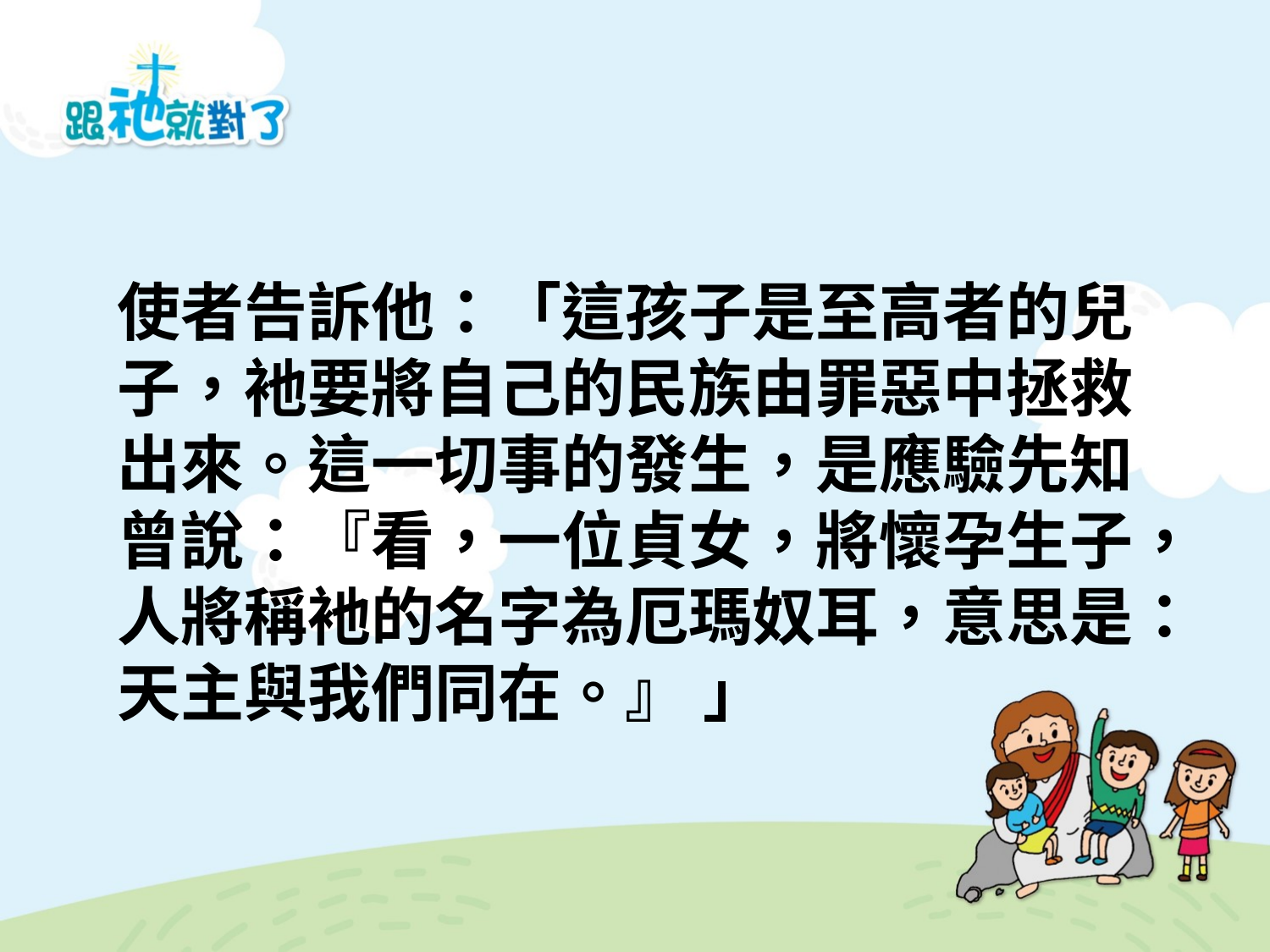

使者告訴他：「這孩子是至高者的兒子，衪要將自己的民族由罪惡中拯救出來。這一切事的發生，是應驗先知曾說：『看，一位貞女，將懷孕生子，人將稱衪的名字為厄瑪奴耳，意思是：天主與我們同在。』 」